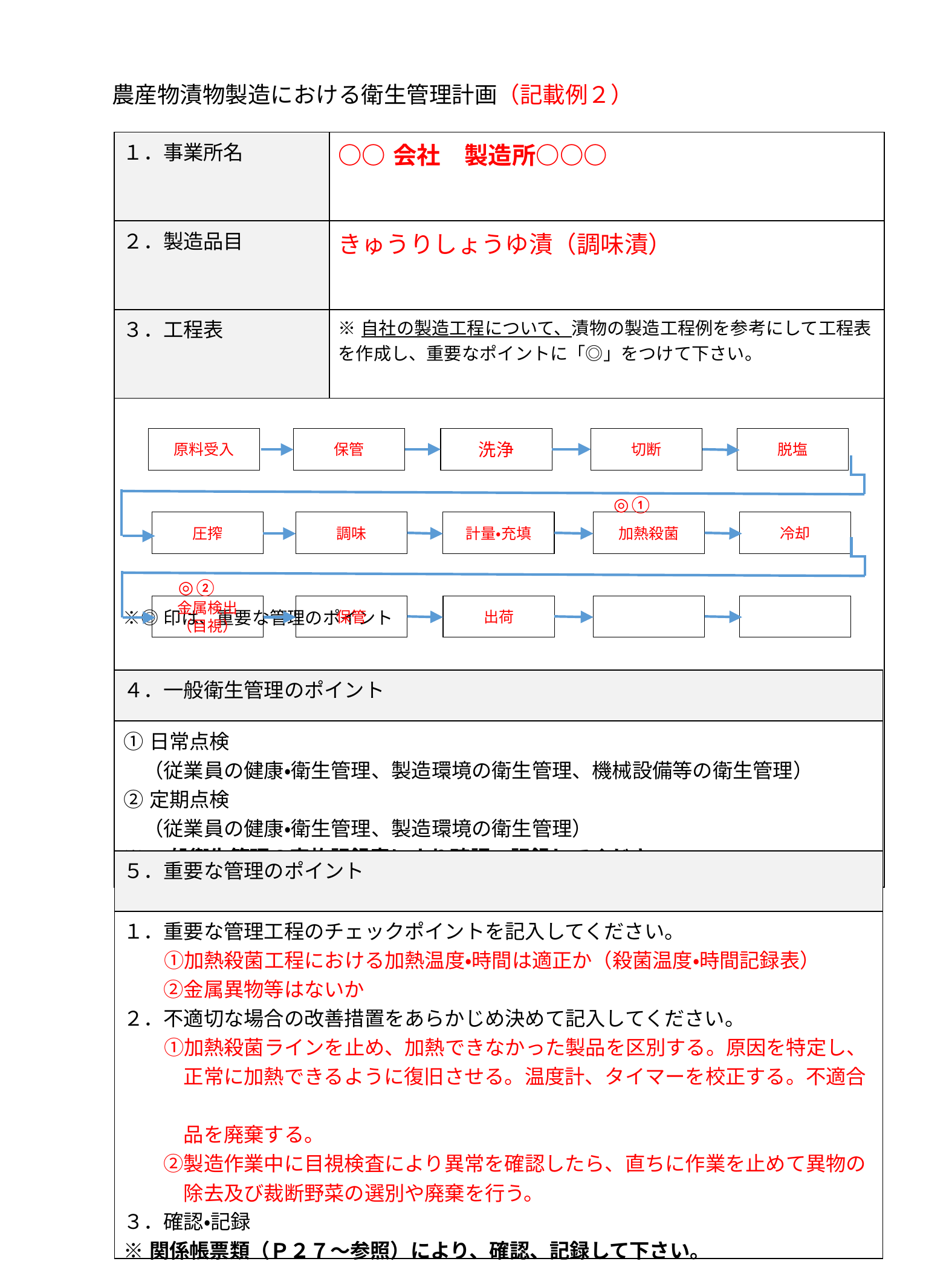

農産物漬物製造における衛生管理計画（記載例２）
| １．事業所名 | ○○会社　製造所○○○ |
| --- | --- |
| ２．製造品目 | きゅうりしょうゆ漬（調味漬） |
| ３．工程表 | ※自社の製造工程について、漬物の製造工程例を参考にして工程表を作成し、重要なポイントに「◎」をつけて下さい。 |
| ※◎印は、重要な管理のポイント |  |
原料受入
保管
洗浄
切断
脱塩
◎①
圧搾
調味
計量・充填
加熱殺菌
冷却
◎②
金属検出
（目視）
保管
出荷

| ４．一般衛生管理のポイント |
| --- |
| ①日常点検 　（従業員の健康・衛生管理、製造環境の衛生管理、機械設備等の衛生管理） ②定期点検 　（従業員の健康・衛生管理、製造環境の衛生管理） ※一般衛生管理の実施記録表により確認、記録してください。 |
| ５．重要な管理のポイント |
| １．重要な管理工程のチェックポイントを記入してください。 　　①加熱殺菌工程における加熱温度・時間は適正か（殺菌温度・時間記録表） 　　②金属異物等はないか ２．不適切な場合の改善措置をあらかじめ決めて記入してください。 　　①加熱殺菌ラインを止め、加熱できなかった製品を区別する。原因を特定し、 　　　正常に加熱できるように復旧させる。温度計、タイマーを校正する。不適合　 　　　品を廃棄する。 　　②製造作業中に目視検査により異常を確認したら、直ちに作業を止めて異物の 　　　除去及び裁断野菜の選別や廃棄を行う。 ３．確認・記録 ※関係帳票類（Ｐ２７～参照）により、確認、記録して下さい。 |